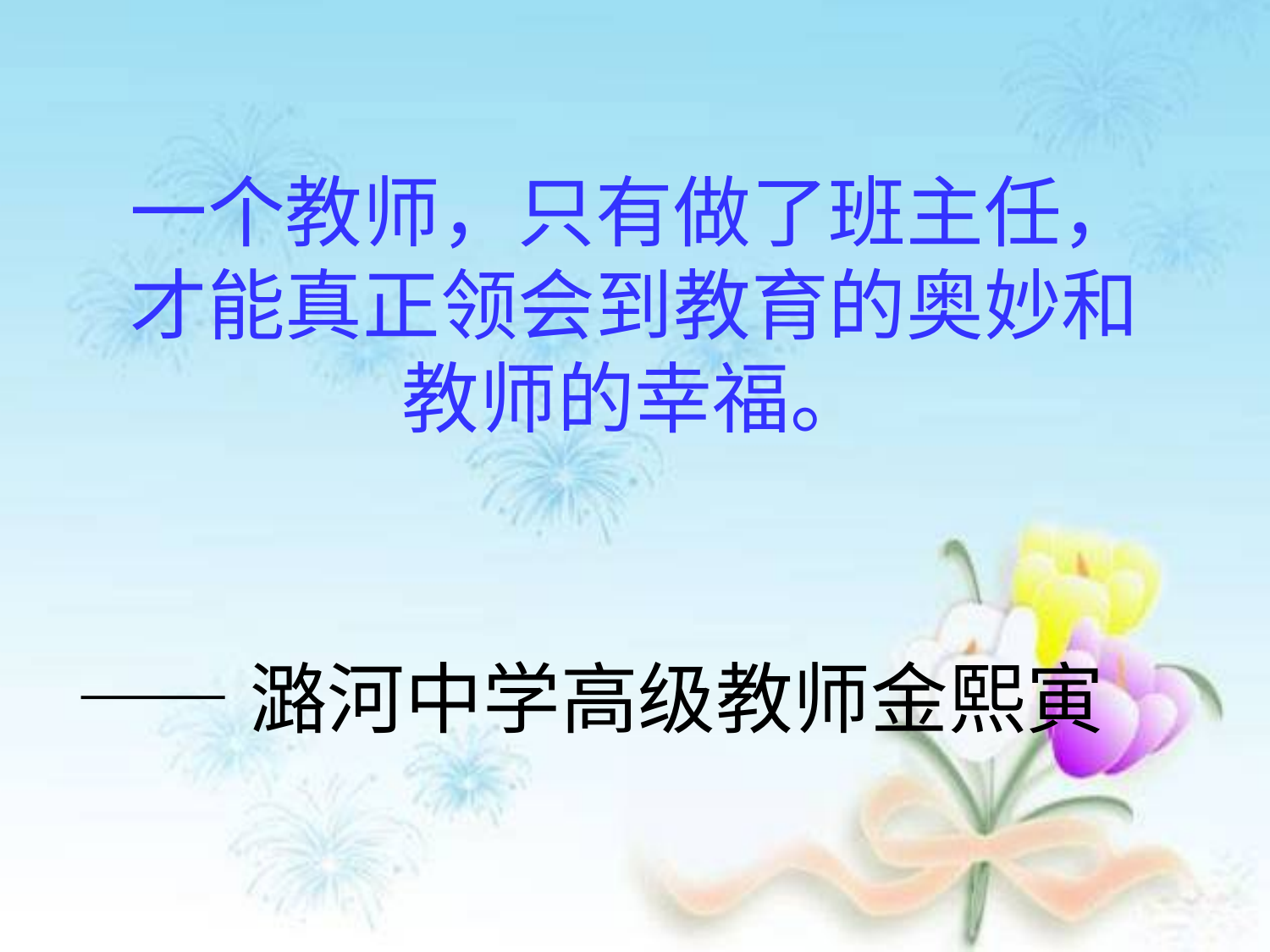

# 一个教师，只有做了班主任，才能真正领会到教育的奥妙和教师的幸福。

——潞河中学高级教师金熙寅